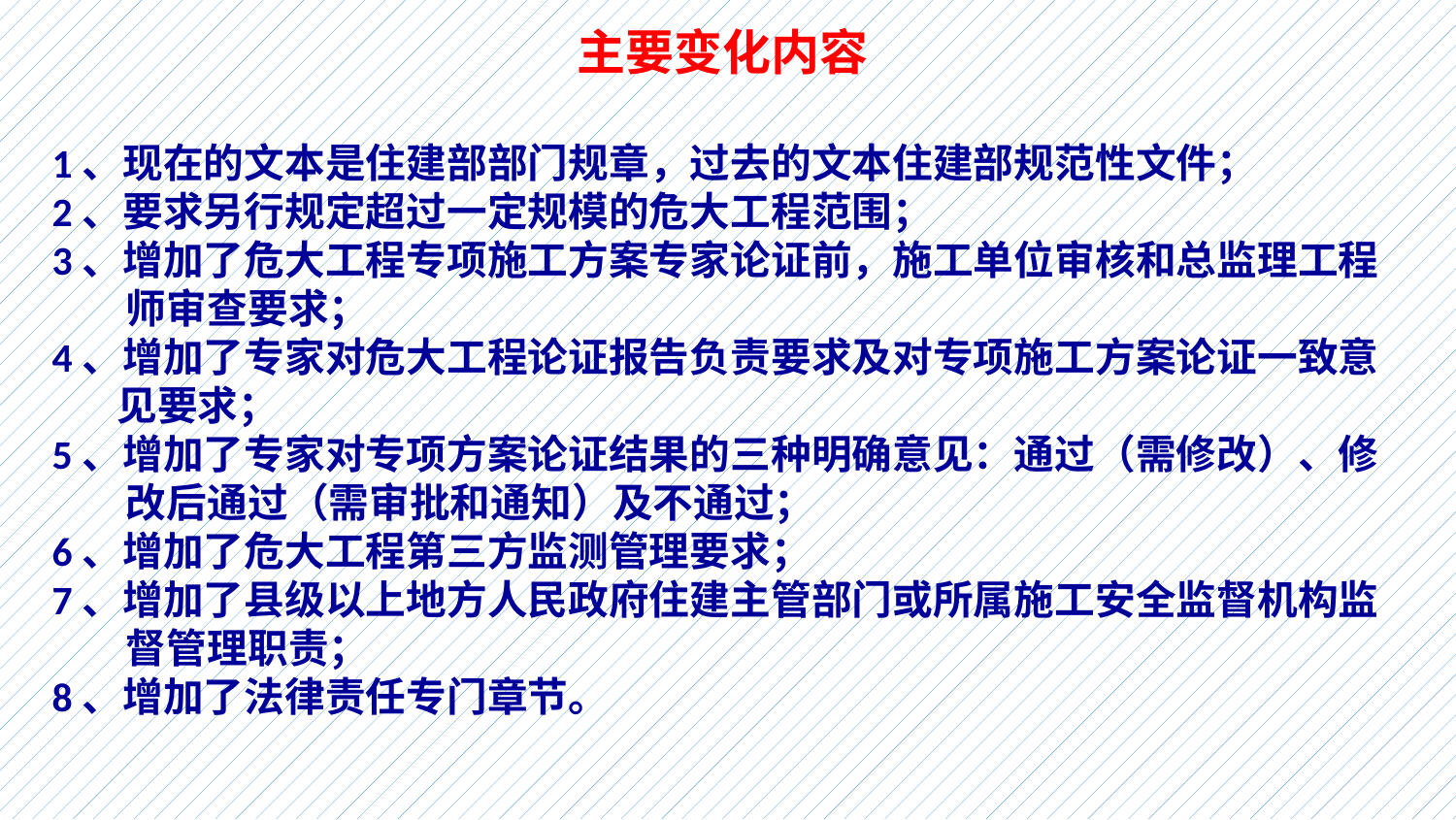

主要变化内容

1、现在的文本是住建部部门规章，过去的文本住建部规范性文件；
2、要求另行规定超过一定规模的危大工程范围；
3、增加了危大工程专项施工方案专家论证前，施工单位审核和总监理工程
       师审查要求；
4、增加了专家对危大工程论证报告负责要求及对专项施工方案论证一致意
      见要求；
5、增加了专家对专项方案论证结果的三种明确意见：通过（需修改）、修
       改后通过（需审批和通知）及不通过；
6、增加了危大工程第三方监测管理要求；
7、增加了县级以上地方人民政府住建主管部门或所属施工安全监督机构监
       督管理职责；
8、增加了法律责任专门章节。